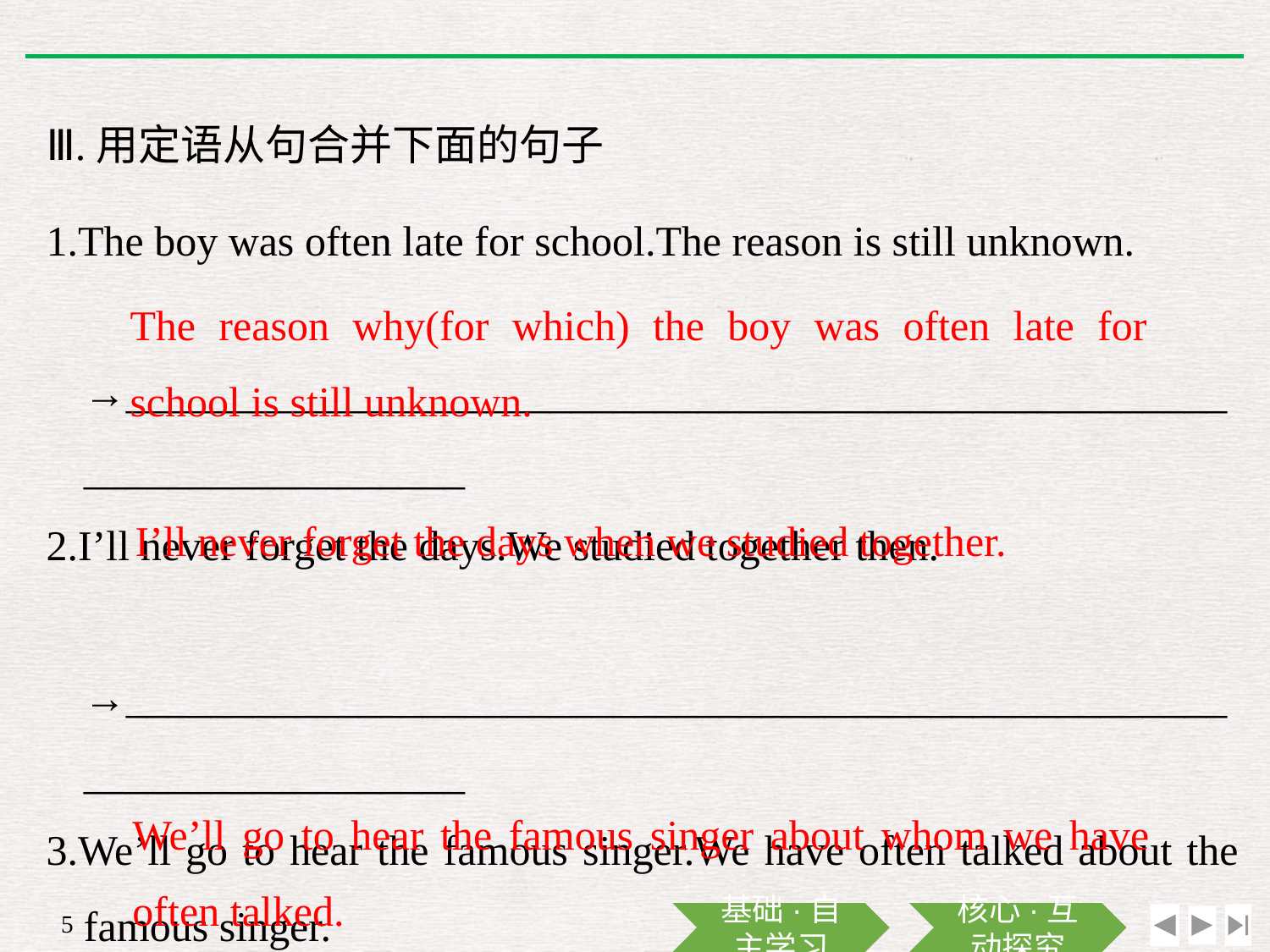

Ⅲ.用定语从句合并下面的句子
1.The boy was often late for school.The reason is still unknown.
	→______________________________________________________________________
2.I’ll never forget the days.We studied together then.
	→______________________________________________________________________
3.We’ll go to hear the famous singer.We have often talked about the famous singer.
	→______________________________________________________________________
The reason why(for which) the boy was often late for school is still unknown.
I’ll never forget the days when we studied together.
We’ll go to hear the famous singer about whom we have often talked.